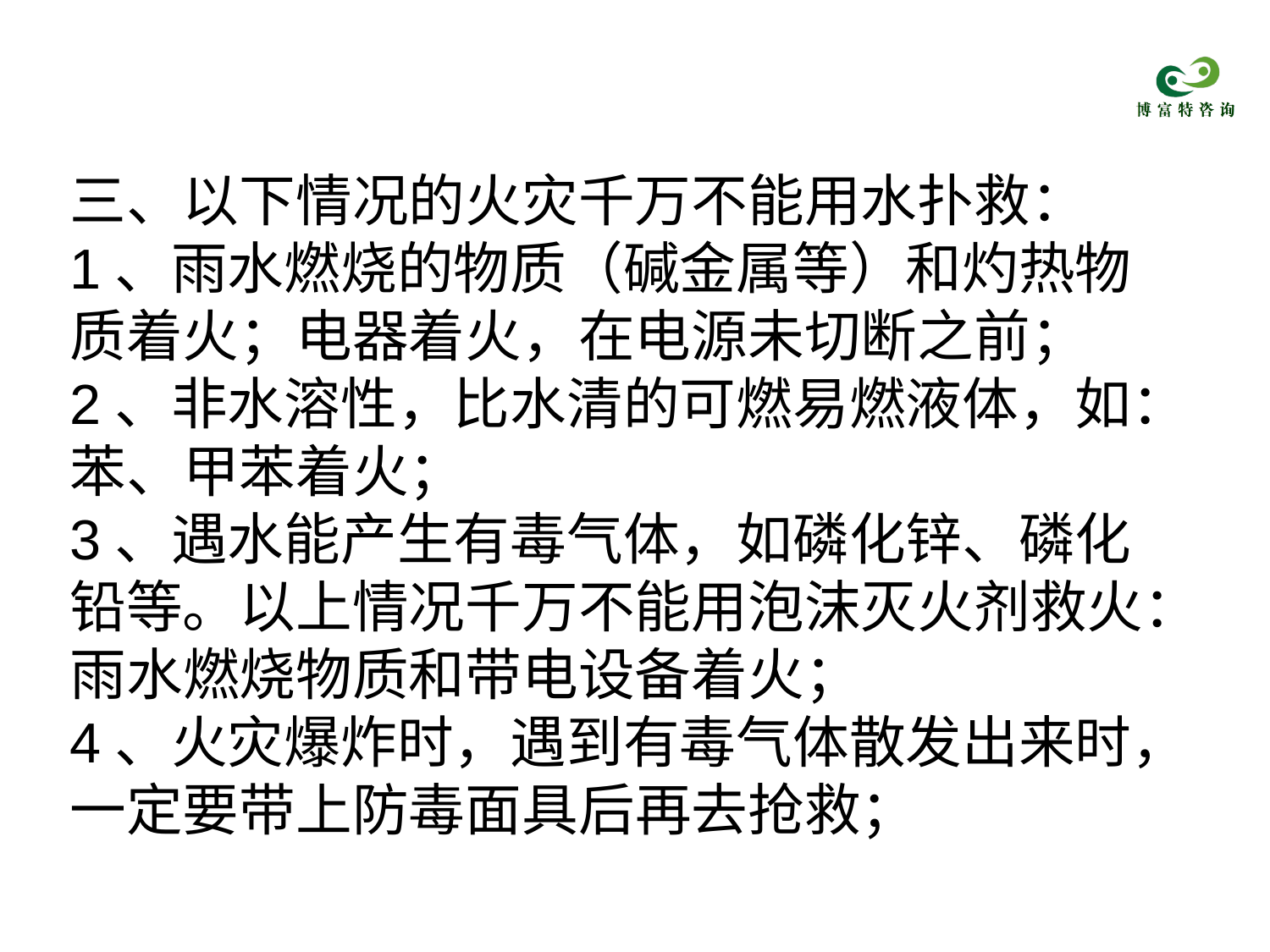

三、以下情况的火灾千万不能用水扑救：
1、雨水燃烧的物质（碱金属等）和灼热物质着火；电器着火，在电源未切断之前；
2、非水溶性，比水清的可燃易燃液体，如：苯、甲苯着火；
3、遇水能产生有毒气体，如磷化锌、磷化铅等。以上情况千万不能用泡沫灭火剂救火：雨水燃烧物质和带电设备着火；
4、火灾爆炸时，遇到有毒气体散发出来时，一定要带上防毒面具后再去抢救；